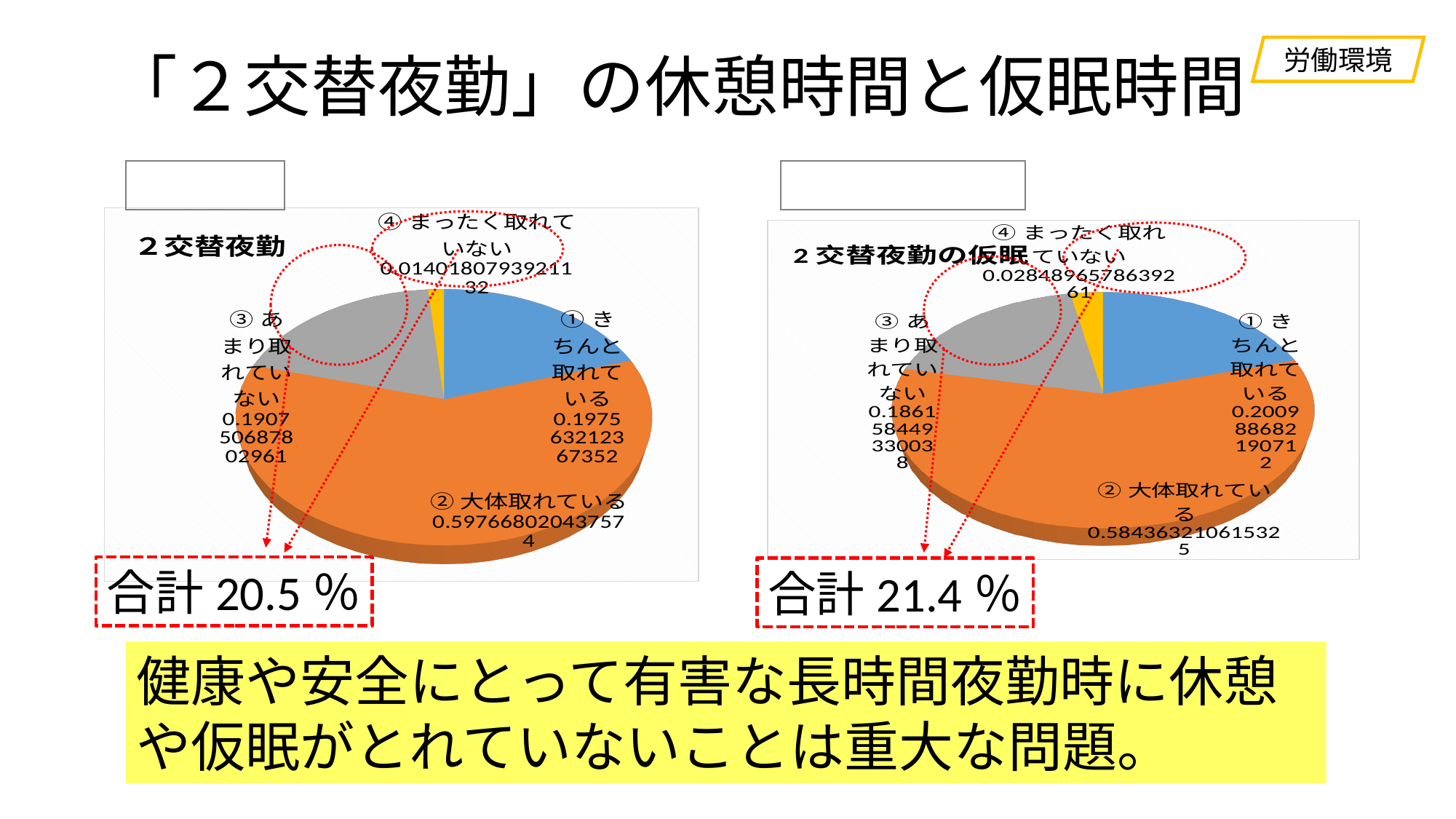

労働環境
# 「２交替夜勤」の休憩時間と仮眠時間

[unsupported chart]

[unsupported chart]

合計20.5％
合計21.4％
健康や安全にとって有害な長時間夜勤時に休憩や仮眠がとれていないことは重大な問題。